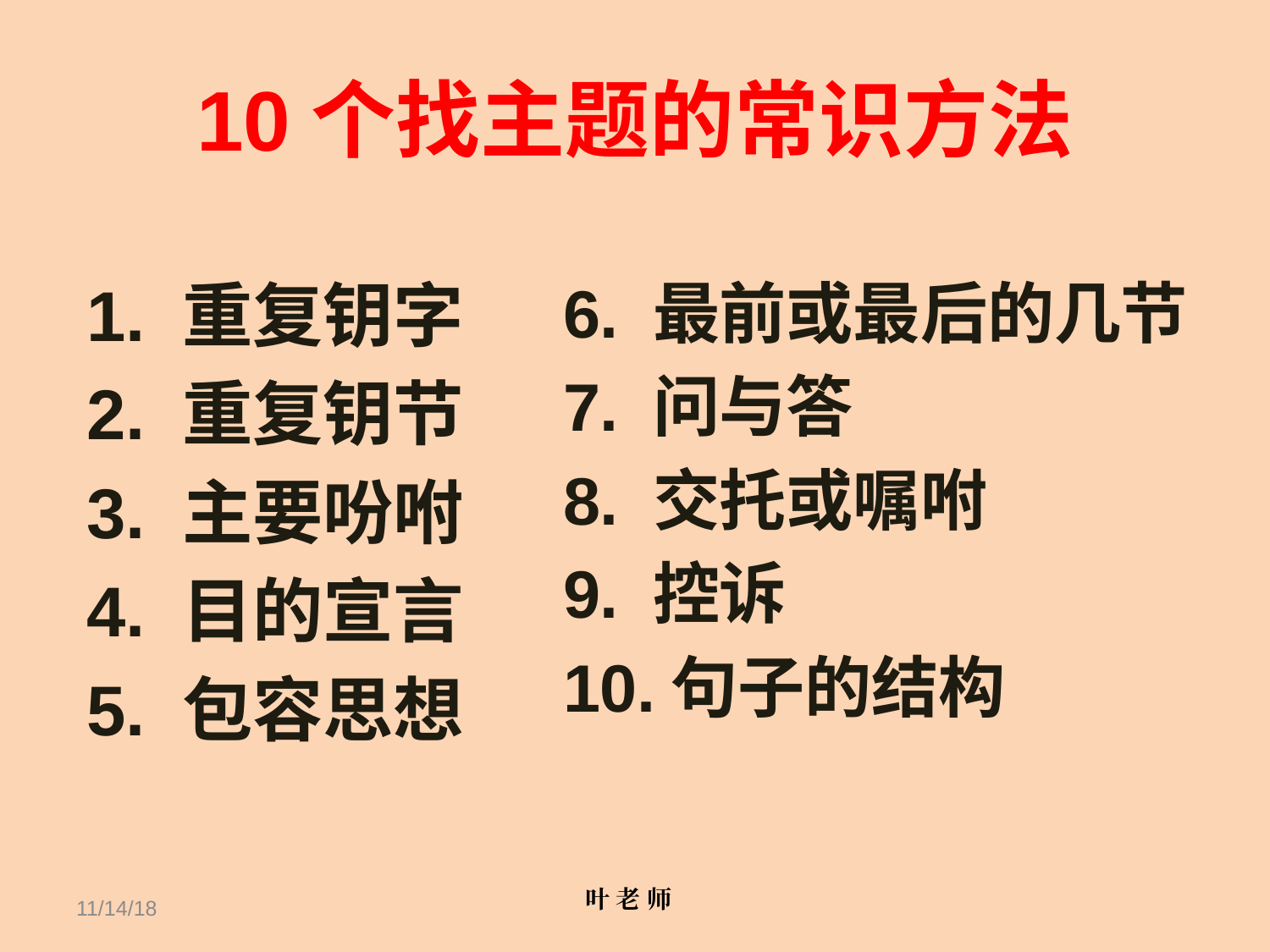

# 10个找主题的常识方法
1. 重复钥字
2. 重复钥节
3. 主要吩咐
4. 目的宣言
5. 包容思想
6. 最前或最后的几节
7. 问与答
8. 交托或嘱咐
9. 控诉
10.句子的结构

叶 老 师
11/14/18